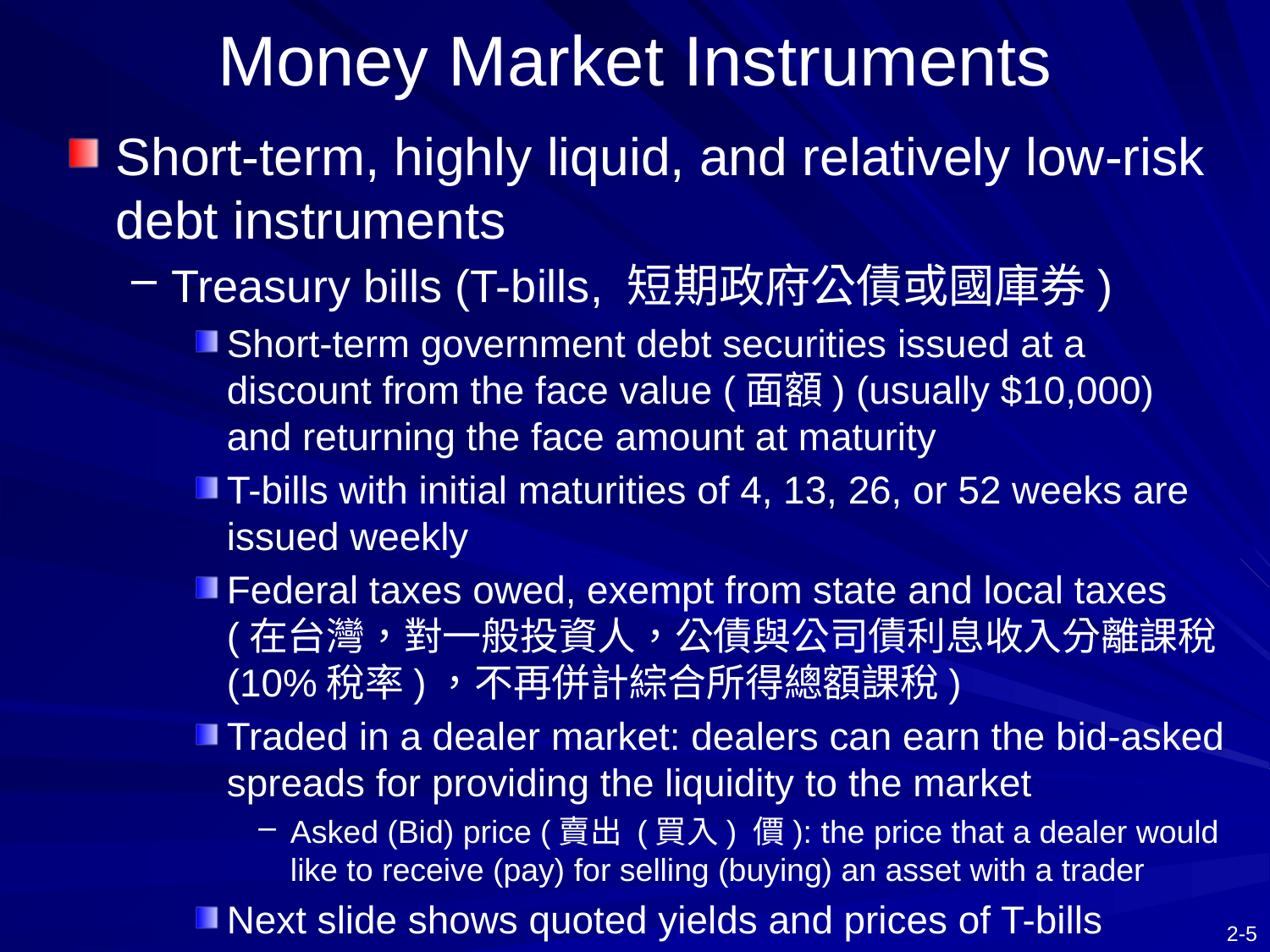

# Money Market Instruments
Short-term, highly liquid, and relatively low-risk debt instruments
Treasury bills (T-bills, 短期政府公債或國庫券)
Short-term government debt securities issued at a discount from the face value (面額) (usually $10,000) and returning the face amount at maturity
T-bills with initial maturities of 4, 13, 26, or 52 weeks are issued weekly
Federal taxes owed, exempt from state and local taxes (在台灣，對一般投資人，公債與公司債利息收入分離課稅 (10%稅率)，不再併計綜合所得總額課稅)
Traded in a dealer market: dealers can earn the bid-asked spreads for providing the liquidity to the market
Asked (Bid) price (賣出 (買入) 價): the price that a dealer would like to receive (pay) for selling (buying) an asset with a trader
Next slide shows quoted yields and prices of T-bills